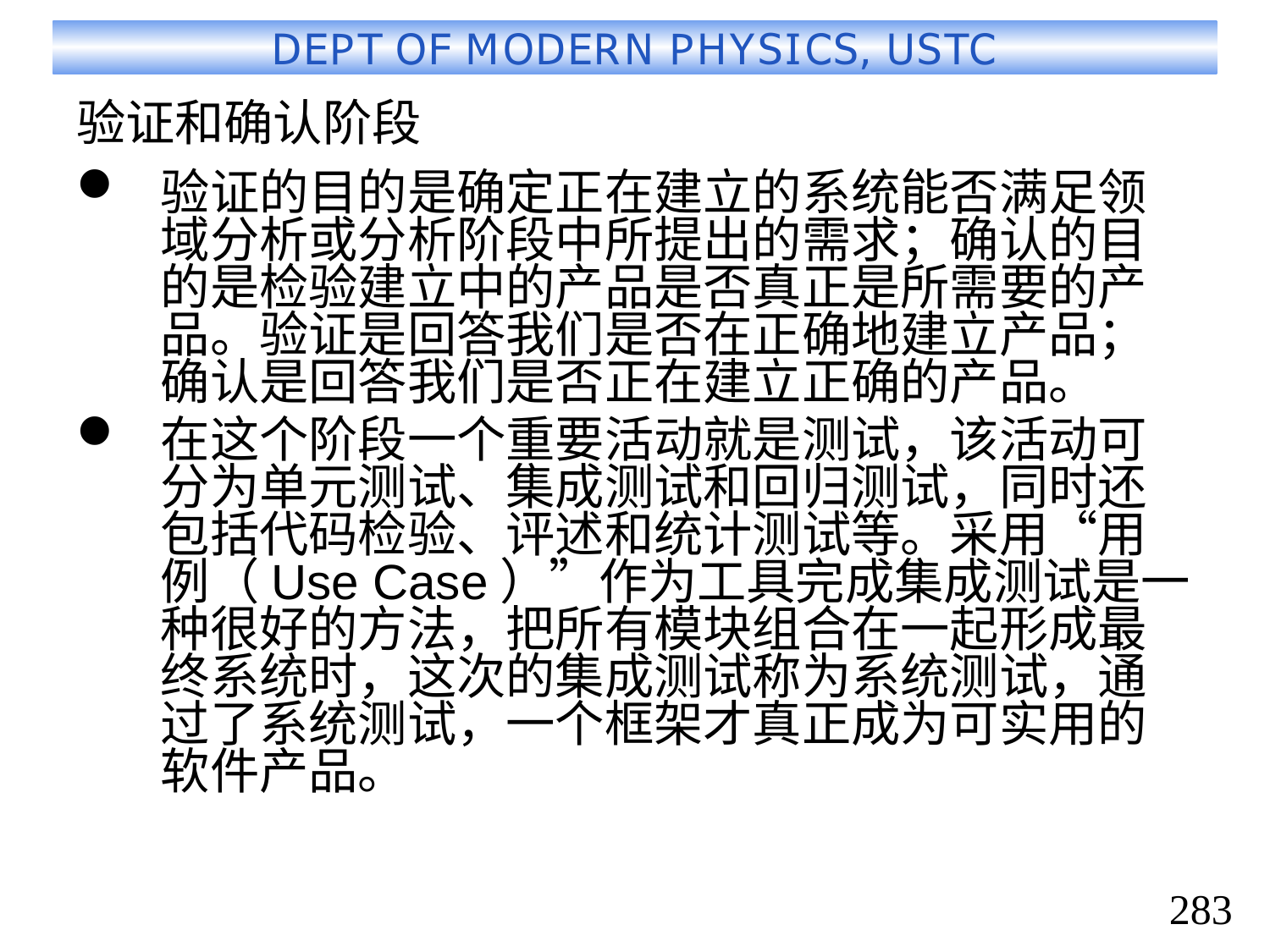

# 验证和确认阶段
验证的目的是确定正在建立的系统能否满足领域分析或分析阶段中所提出的需求；确认的目的是检验建立中的产品是否真正是所需要的产品。验证是回答我们是否在正确地建立产品；确认是回答我们是否正在建立正确的产品。
在这个阶段一个重要活动就是测试，该活动可分为单元测试、集成测试和回归测试，同时还包括代码检验、评述和统计测试等。采用“用例（Use Case）”作为工具完成集成测试是一种很好的方法，把所有模块组合在一起形成最终系统时，这次的集成测试称为系统测试，通过了系统测试，一个框架才真正成为可实用的软件产品。